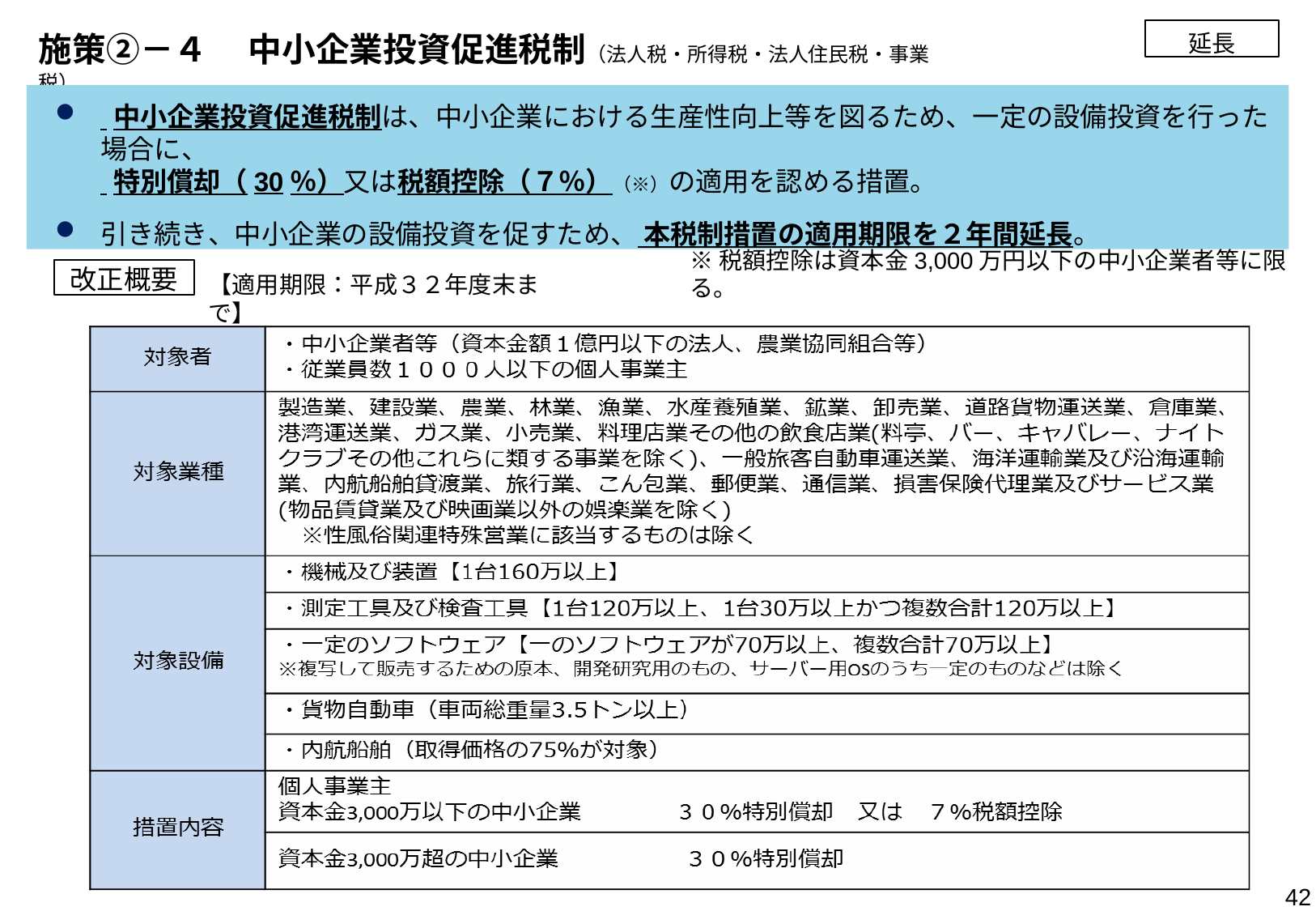

# 施策②－４　中小企業投資促進税制（法人税・所得税・法人住民税・事業税）
延長
 中小企業投資促進税制は、中小企業における生産性向上等を図るため、一定の設備投資を行った場合に、
 特別償却（30％）又は税額控除（７％）（※）の適用を認める措置。
引き続き、中小企業の設備投資を促すため、 本税制措置の適用期限を２年間延長。
※税額控除は資本金3,000万円以下の中小企業者等に限る。
改正概要
【適用期限：平成３２年度末まで】

42